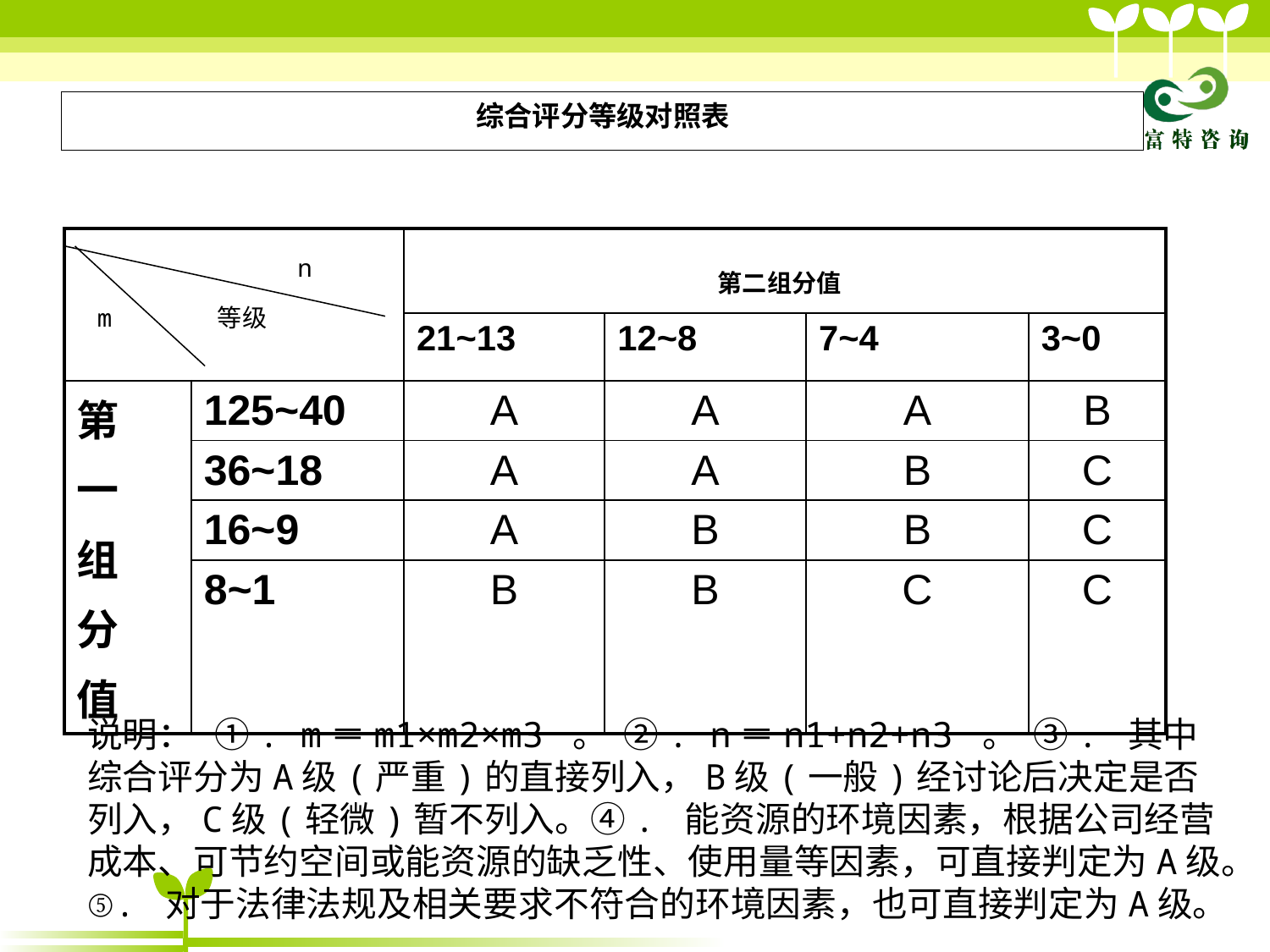

# 综合评分等级对照表
|  |  | 第二组分值 |  |  |  |
| --- | --- | --- | --- | --- | --- |
|  |  | 21~13 | 12~8 | 7~4 | 3~0 |
| 第 一 组 分 值 | 125~40 | A | A | A | B |
|  | 36~18 | A | A | B | C |
|  | 16~9 | A | B | B | C |
|  | 8~1 | B | B | C | C |

n
m
等级
说明：	①. m＝m1×m2×m3 。  ②. n＝n1+n2+n3 。  ③. 其中综合评分为A级(严重)的直接列入，B级(一般)经讨论后决定是否列入，C级(轻微)暂不列入。④. 能资源的环境因素，根据公司经营成本、可节约空间或能资源的缺乏性、使用量等因素，可直接判定为A级。
⑤. 对于法律法规及相关要求不符合的环境因素，也可直接判定为A级。